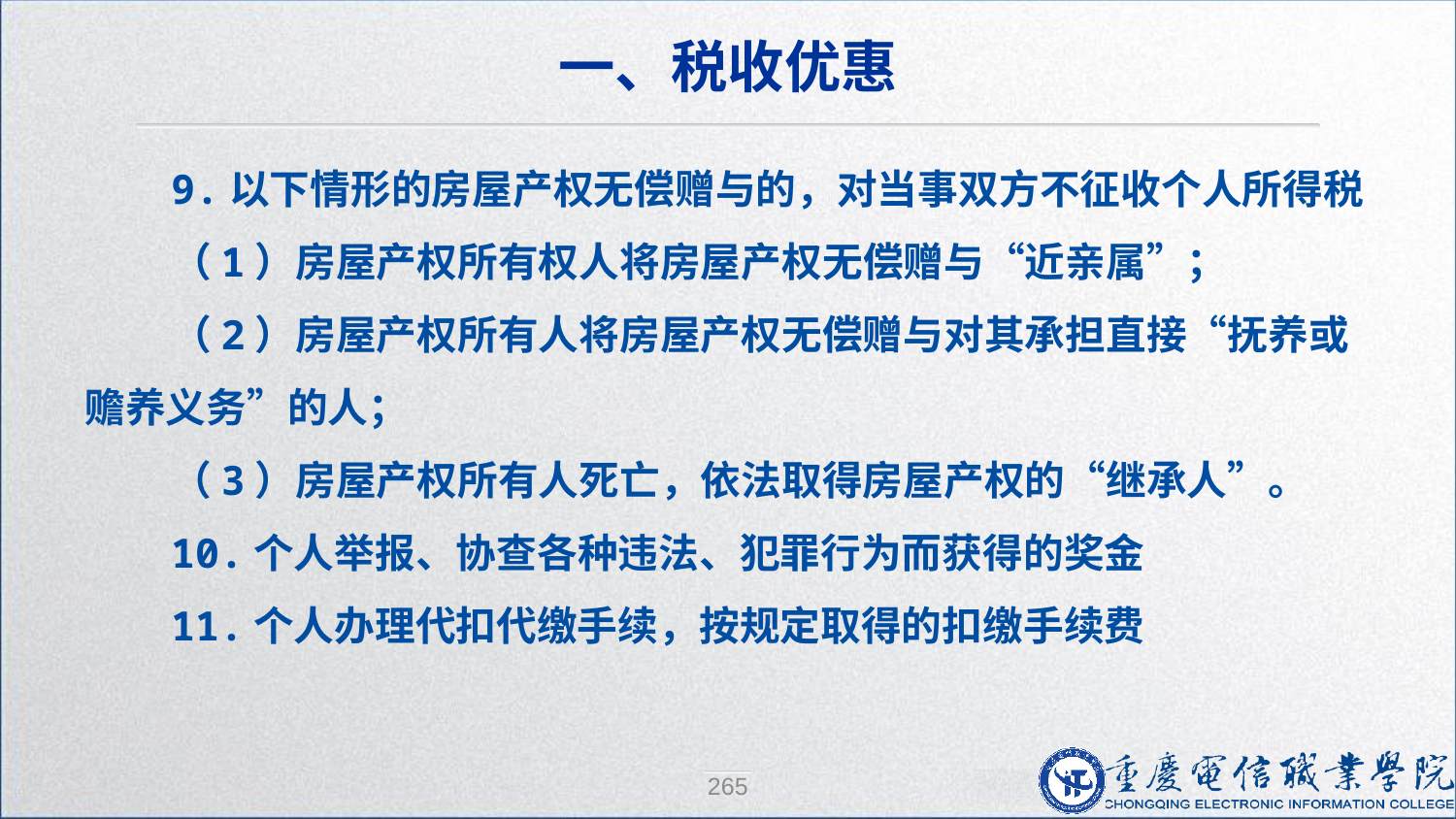

一、税收优惠
9.以下情形的房屋产权无偿赠与的，对当事双方不征收个人所得税
（1）房屋产权所有权人将房屋产权无偿赠与“近亲属”；
（2）房屋产权所有人将房屋产权无偿赠与对其承担直接“抚养或赡养义务”的人；
（3）房屋产权所有人死亡，依法取得房屋产权的“继承人”。
10.个人举报、协查各种违法、犯罪行为而获得的奖金
11.个人办理代扣代缴手续，按规定取得的扣缴手续费
265